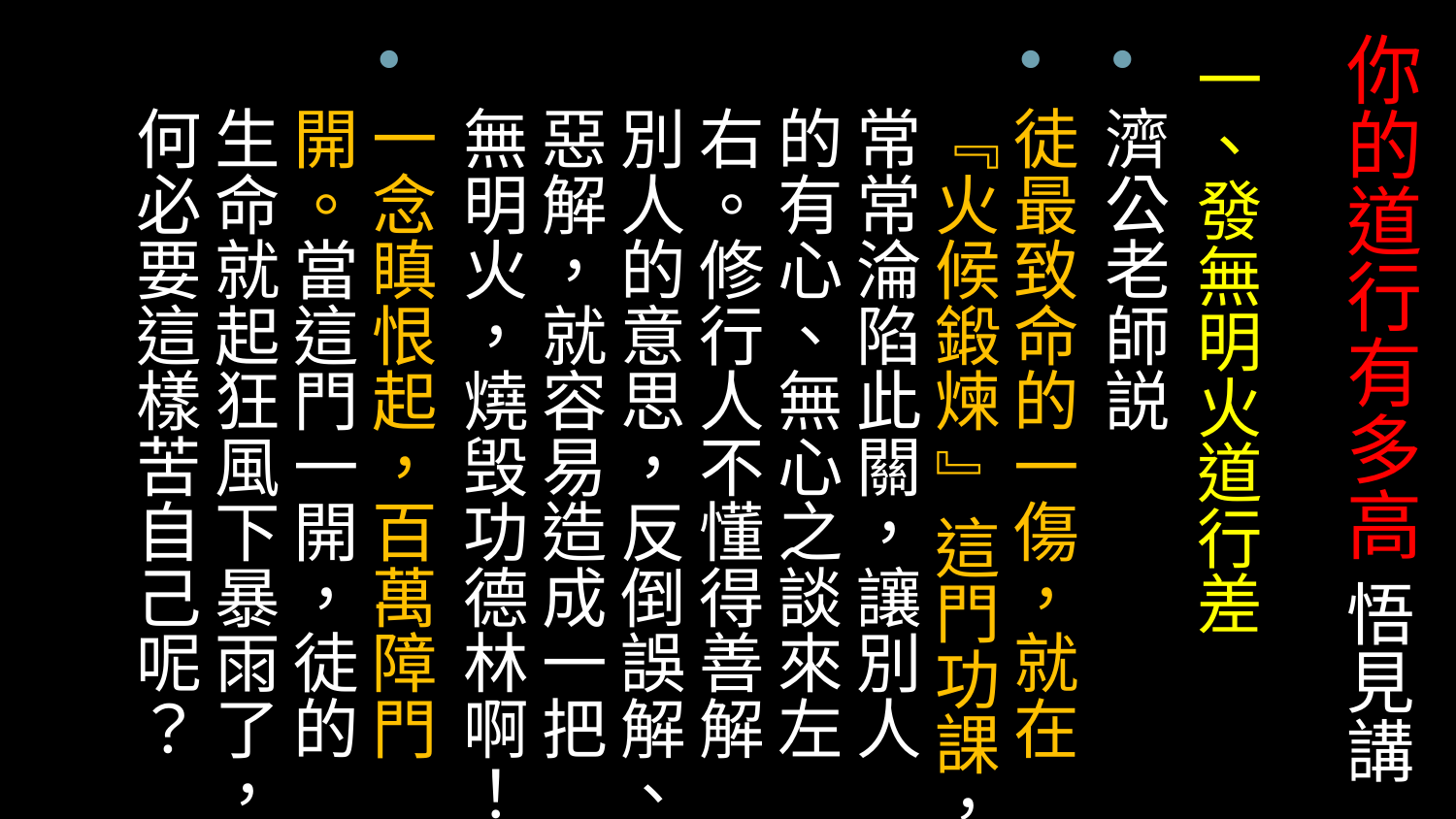

# 你的道行有多高 悟見講
一、發無明火道行差
濟公老師説
徒最致命的一傷，就在『火候鍛煉 』這門功課，常常淪陷此關，讓別人的有心、無心之談來左右。修行人不懂得善解別人的意思，反倒誤解、惡解，就容易造成一把無明火，燒毁功德林啊！
一念瞋恨起，百萬障門開。當這門一開，徒的生命就起狂風下暴雨了，何必要這樣苦自己呢？